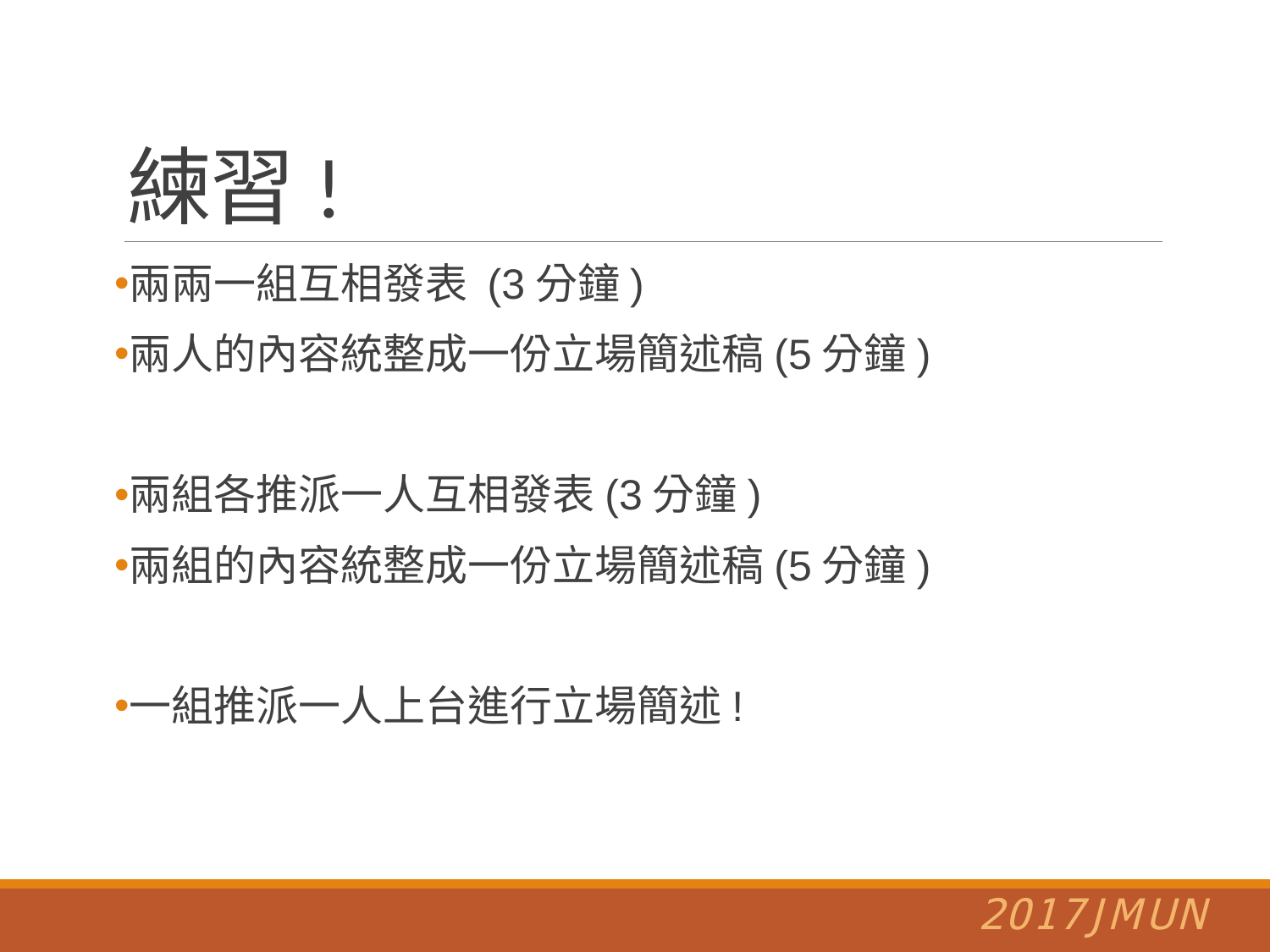

# 練習!
兩兩一組互相發表 (3分鐘)
兩人的內容統整成一份立場簡述稿(5分鐘)

兩組各推派一人互相發表(3分鐘)
兩組的內容統整成一份立場簡述稿(5分鐘)

一組推派一人上台進行立場簡述!

2017JMUN